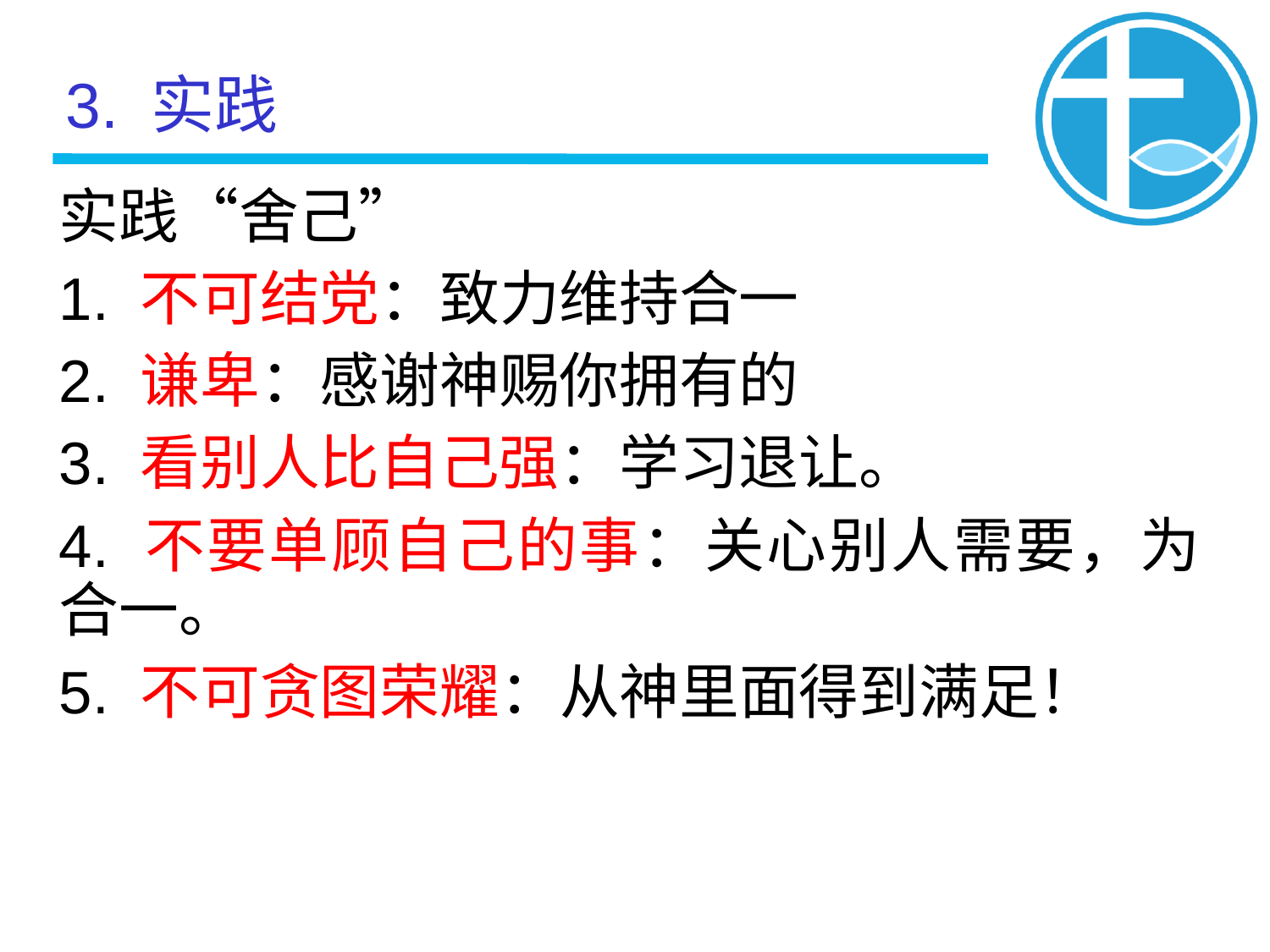

3. 实践
实践“舍己”
1. 不可结党：致力维持合一
2. 谦卑：感谢神赐你拥有的
3. 看别人比自己强：学习退让。
4. 不要单顾自己的事：关心别人需要，为合一。
5. 不可贪图荣耀：从神里面得到满足！